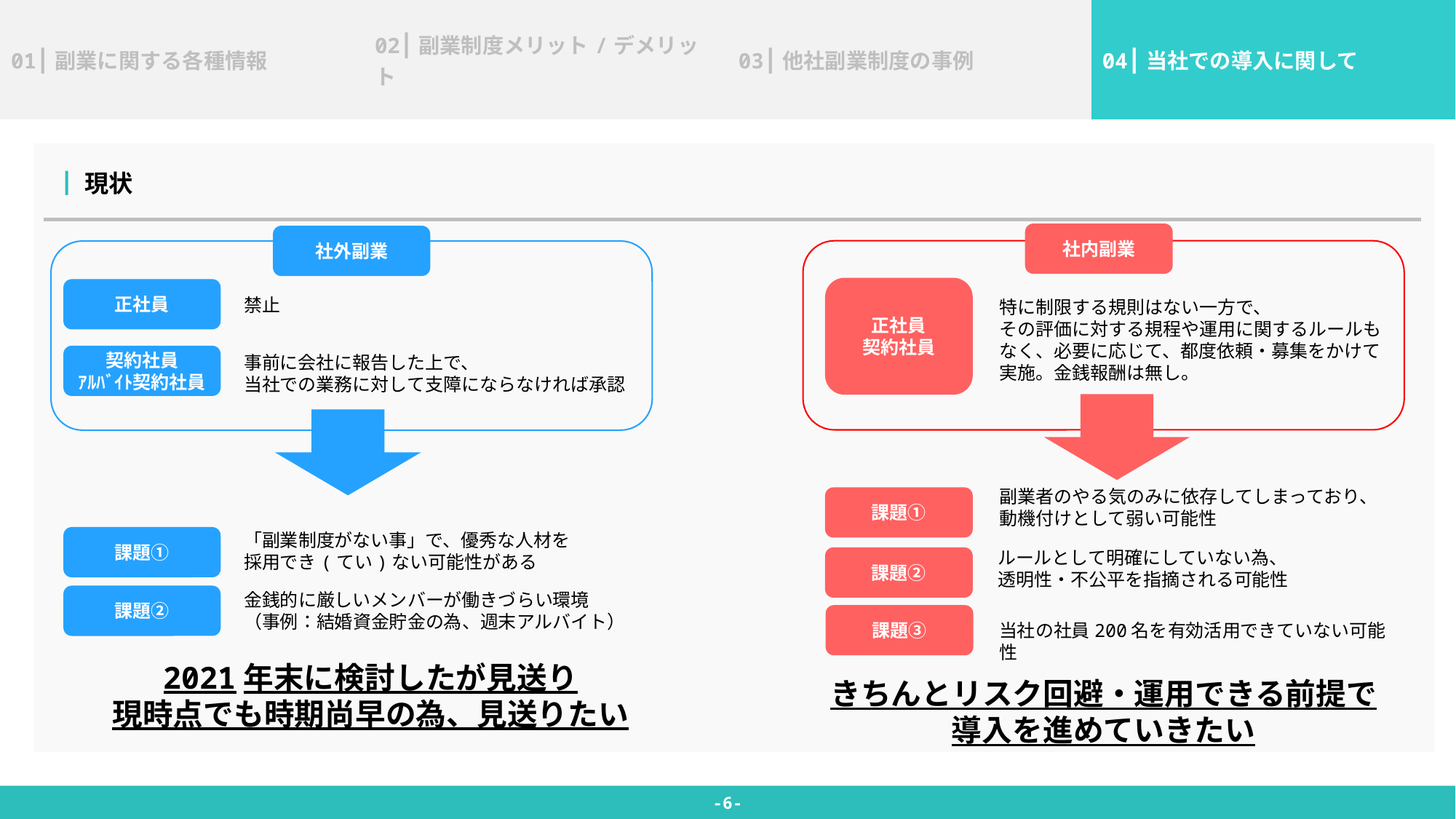

┃Contents
| 01┃副業に関する各種情報 | 02┃副業制度メリット/デメリット | 03┃他社副業制度の事例 | 04┃当社での導入に関して |
| --- | --- | --- | --- |

┃現状
社内副業
社外副業

正社員
契約社員
正社員
禁止
特に制限する規則はない一方で、
その評価に対する規程や運用に関するルールも
なく、必要に応じて、都度依頼・募集をかけて
実施。金銭報酬は無し。
契約社員
ｱﾙﾊﾞｲﾄ契約社員
事前に会社に報告した上で、
当社での業務に対して支障にならなければ承認

副業者のやる気のみに依存してしまっており、
動機付けとして弱い可能性
課題①
「副業制度がない事」で、優秀な人材を
採用でき(てい)ない可能性がある
課題①
ルールとして明確にしていない為、
透明性・不公平を指摘される可能性
課題②
金銭的に厳しいメンバーが働きづらい環境
（事例：結婚資金貯金の為、週末アルバイト）
課題②
課題③
当社の社員200名を有効活用できていない可能性
2021年末に検討したが見送り
現時点でも時期尚早の為、見送りたい
きちんとリスク回避・運用できる前提で
導入を進めていきたい

-6-